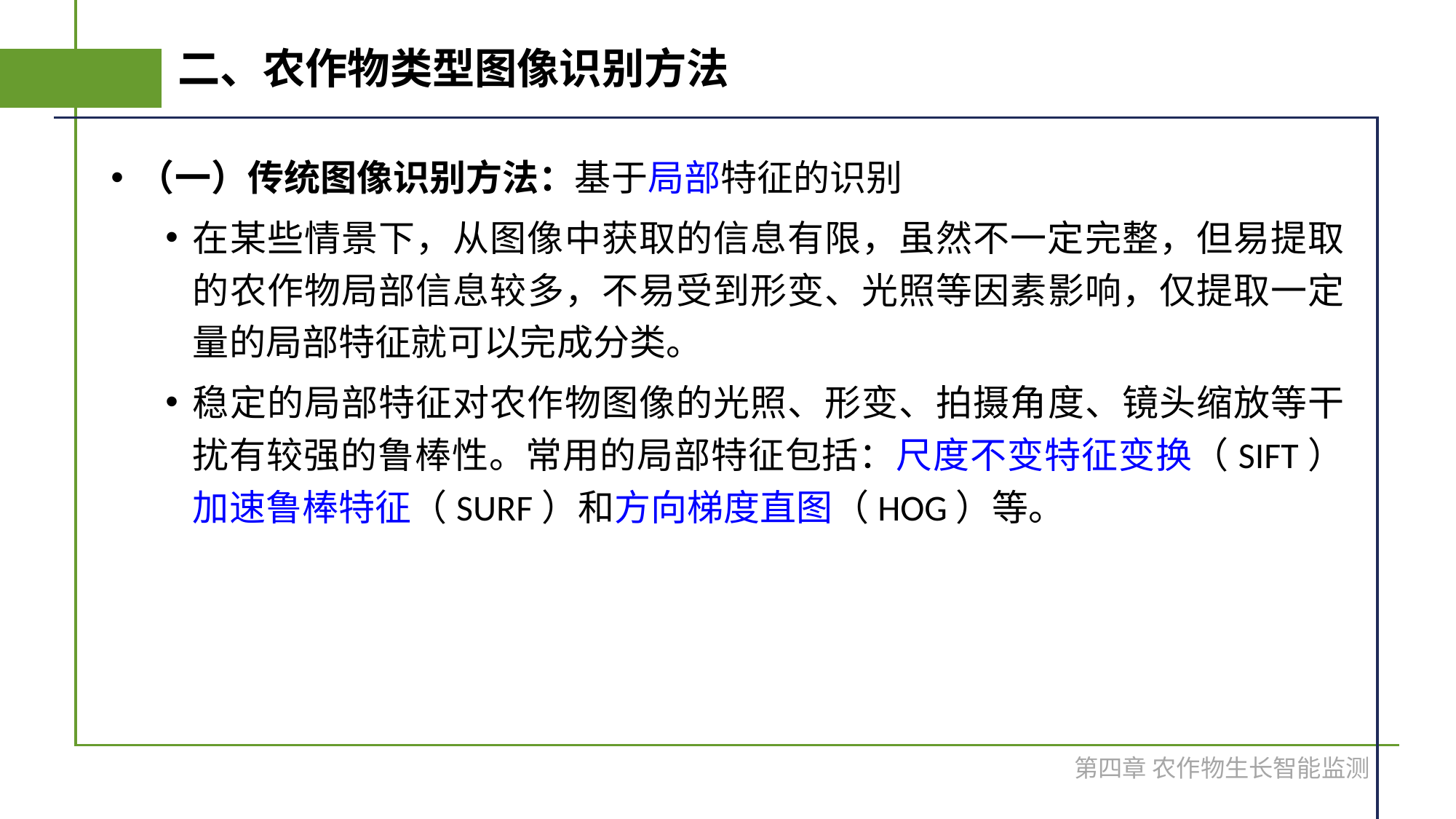

# 二、农作物类型图像识别方法
（一）传统图像识别方法：基于局部特征的识别
在某些情景下，从图像中获取的信息有限，虽然不一定完整，但易提取的农作物局部信息较多，不易受到形变、光照等因素影响，仅提取一定量的局部特征就可以完成分类。
稳定的局部特征对农作物图像的光照、形变、拍摄角度、镜头缩放等干扰有较强的鲁棒性。常用的局部特征包括：尺度不变特征变换（SIFT）加速鲁棒特征（SURF）和方向梯度直图（HOG）等。
第四章 农作物生长智能监测